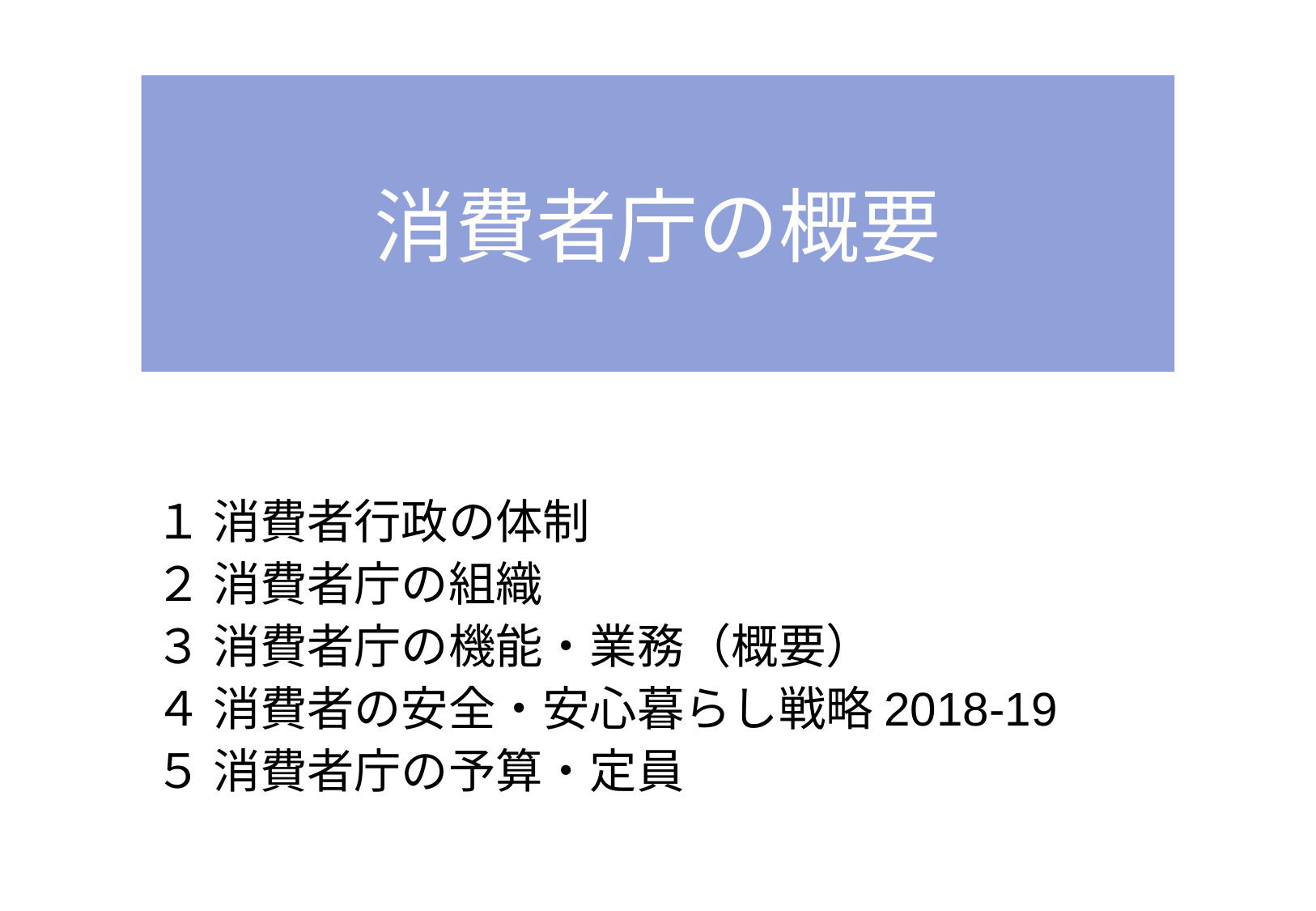

消費者庁の概要

　１ 消費者行政の体制
　２ 消費者庁の組織
　３ 消費者庁の機能・業務（概要）
　４ 消費者の安全・安心暮らし戦略2018-19
　５ 消費者庁の予算・定員